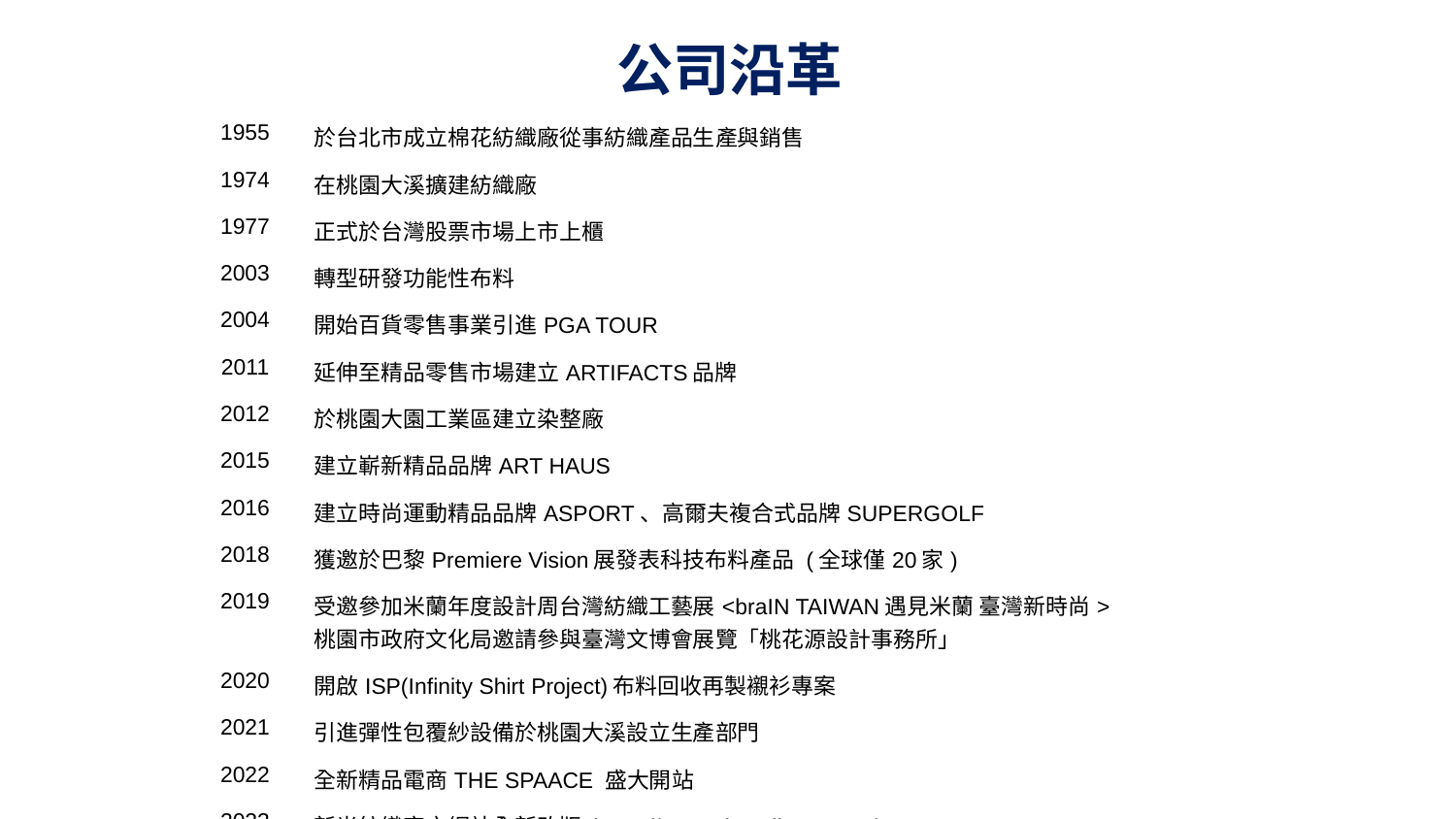

# 公司沿革
| 1955 | 於台北市成立棉花紡織廠從事紡織產品生產與銷售 |
| --- | --- |
| 1974 | 在桃園大溪擴建紡織廠 |
| 1977 | 正式於台灣股票市場上市上櫃 |
| 2003 | 轉型研發功能性布料 |
| 2004 | 開始百貨零售事業引進PGA TOUR |
| 2011 | 延伸至精品零售市場建立ARTIFACTS品牌 |
| 2012 | 於桃園大園工業區建立染整廠 |
| 2015 | 建立嶄新精品品牌ART HAUS |
| 2016 | 建立時尚運動精品品牌ASPORT、高爾夫複合式品牌SUPERGOLF |
| 2018 | 獲邀於巴黎Premiere Vision展發表科技布料產品 (全球僅20家) |
| 2019 | 受邀參加米蘭年度設計周台灣紡織工藝展<braIN TAIWAN遇見米蘭 臺灣新時尚> 桃園市政府文化局邀請參與臺灣文博會展覽「桃花源設計事務所」 |
| 2020 | 開啟ISP(Infinity Shirt Project)布料回收再製襯衫專案 |
| 2021 | 引進彈性包覆紗設備於桃園大溪設立生產部門 |
| 2022 | 全新精品電商THE SPAACE 盛大開站 |
| 2023 | 新光紡織官方網站全新改版 https://www.sktextile.com.tw/ |
| 2024 | 成功標下國防部海軍服裝供售站委商經營標案、織布機汰舊換新 |